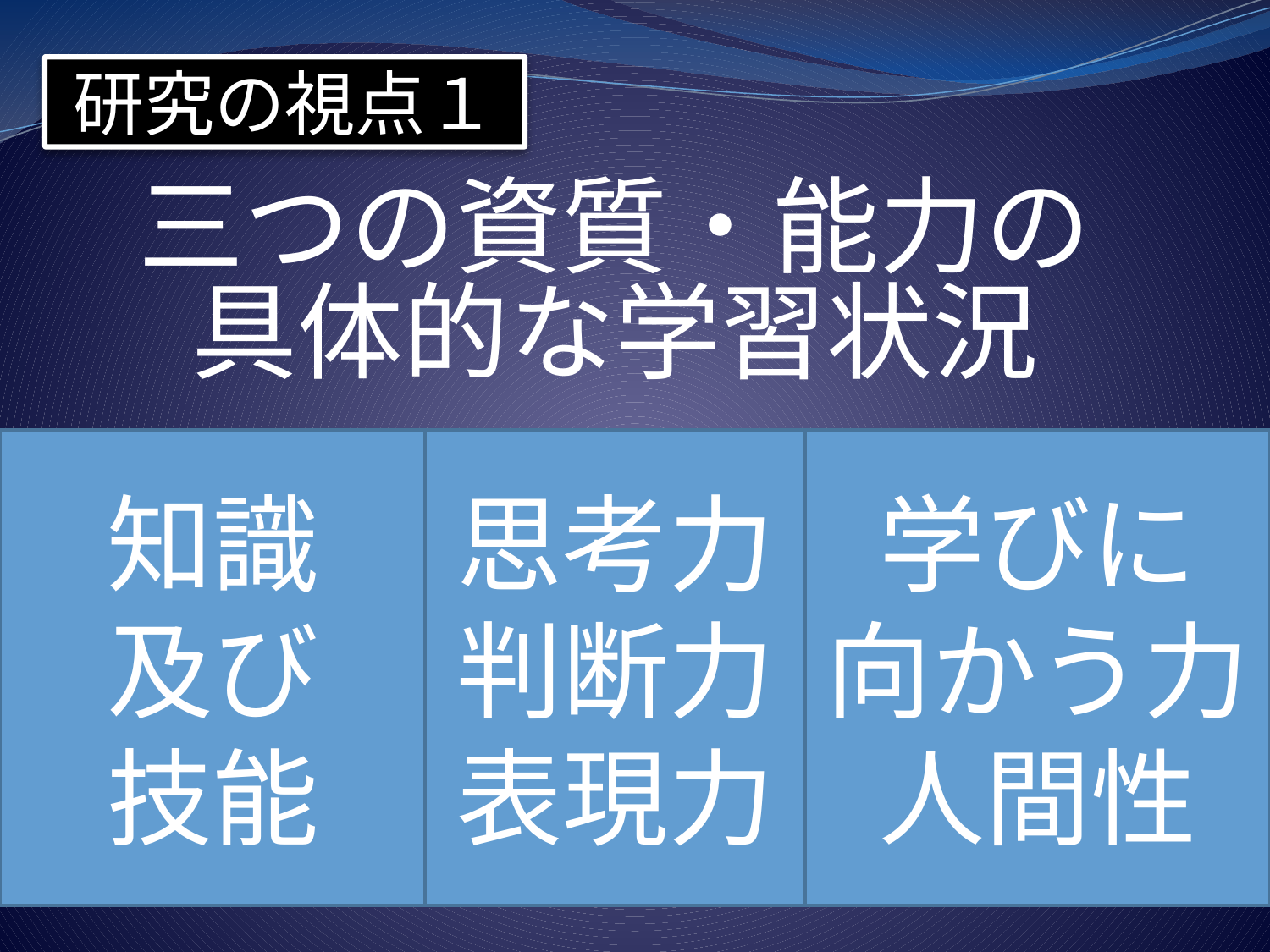

研究の視点１
三つの資質・能力の
具体的な学習状況
知識
及び
技能
思考力判断力表現力
学びに
向かう力人間性